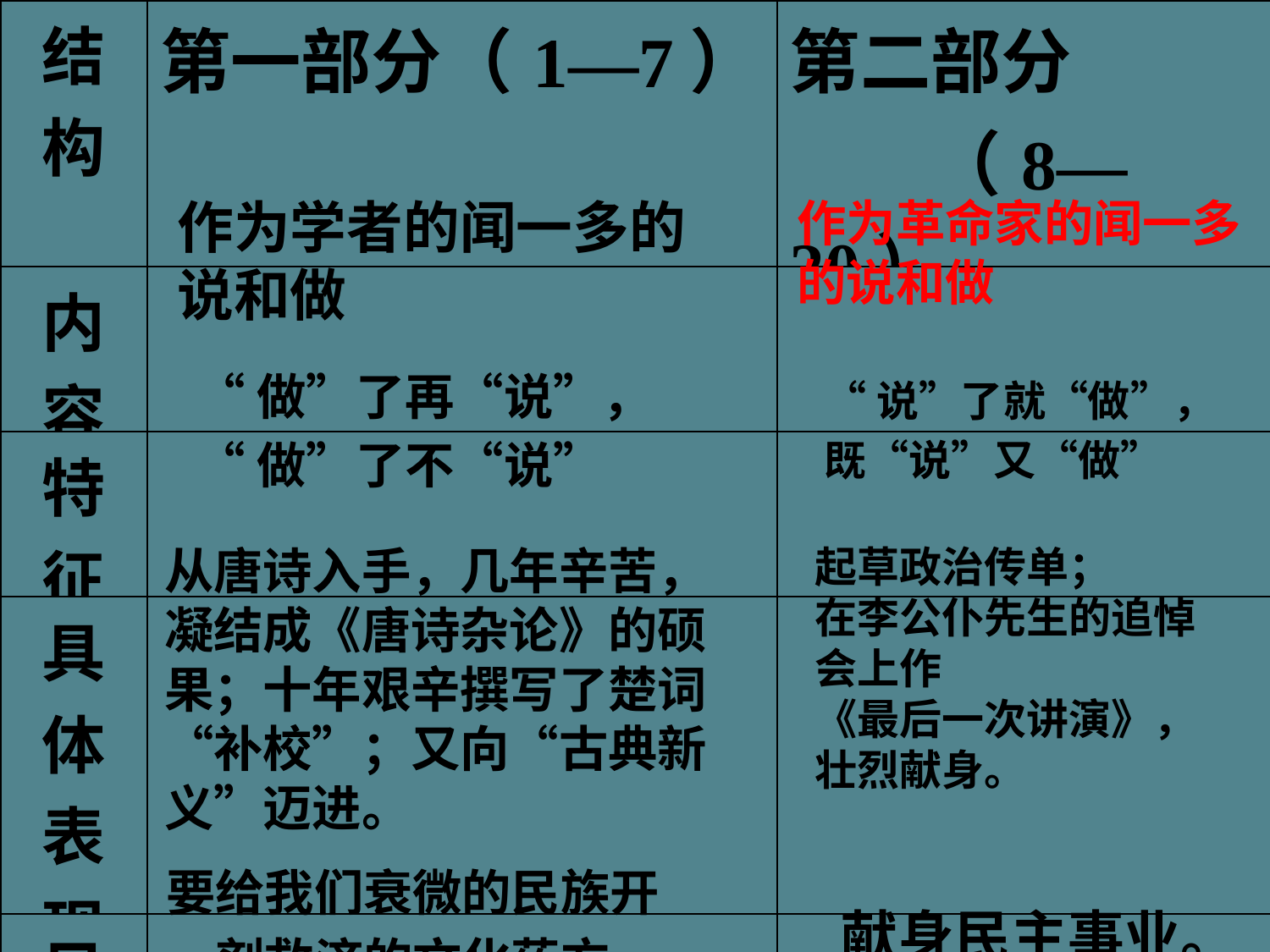

| 结构 | 第一部分（1—7） | 第二部分　　　　（8—20） |
| --- | --- | --- |
| 内容 |  |  |
| 特征 |  |  |
| 具体表现 |  |  |
| 目的 |  |  |

作为学者的闻一多的说和做
作为革命家的闻一多的说和做
“做”了再“说”，
“做”了不“说”
“说”了就“做”，
既“说”又“做”
从唐诗入手，几年辛苦，凝结成《唐诗杂论》的硕果；十年艰辛撰写了楚词“补校”；又向“古典新义”迈进。
起草政治传单；
在李公仆先生的追悼会上作
《最后一次讲演》，壮烈献身。
要给我们衰微的民族开
一剂救济的文化药方。
献身民主事业。